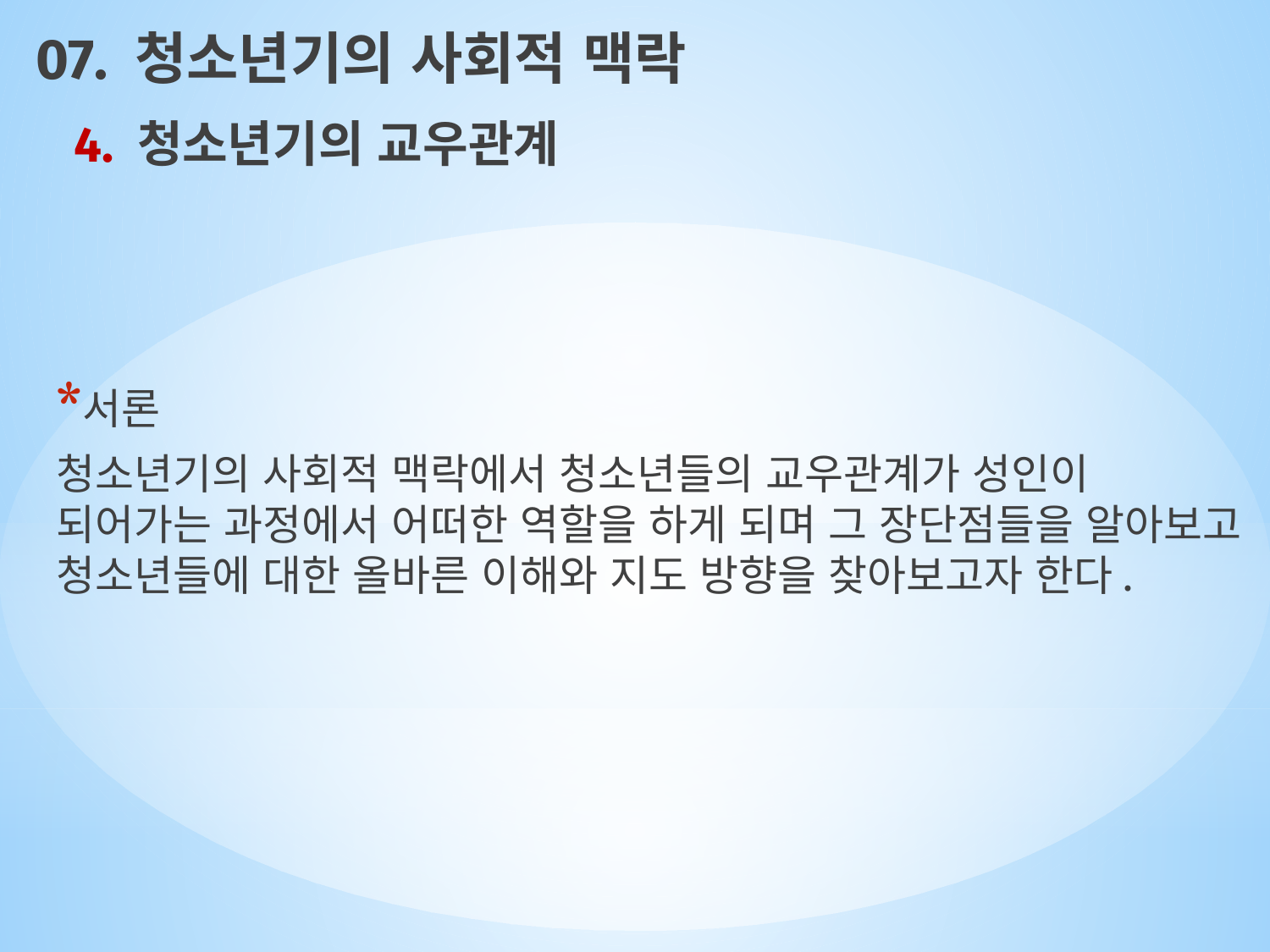

07. 청소년기의 사회적 맥락
4. 청소년기의 교우관계

서론
청소년기의 사회적 맥락에서 청소년들의 교우관계가 성인이 되어가는 과정에서 어떠한 역할을 하게 되며 그 장단점들을 알아보고 청소년들에 대한 올바른 이해와 지도 방향을 찾아보고자 한다.